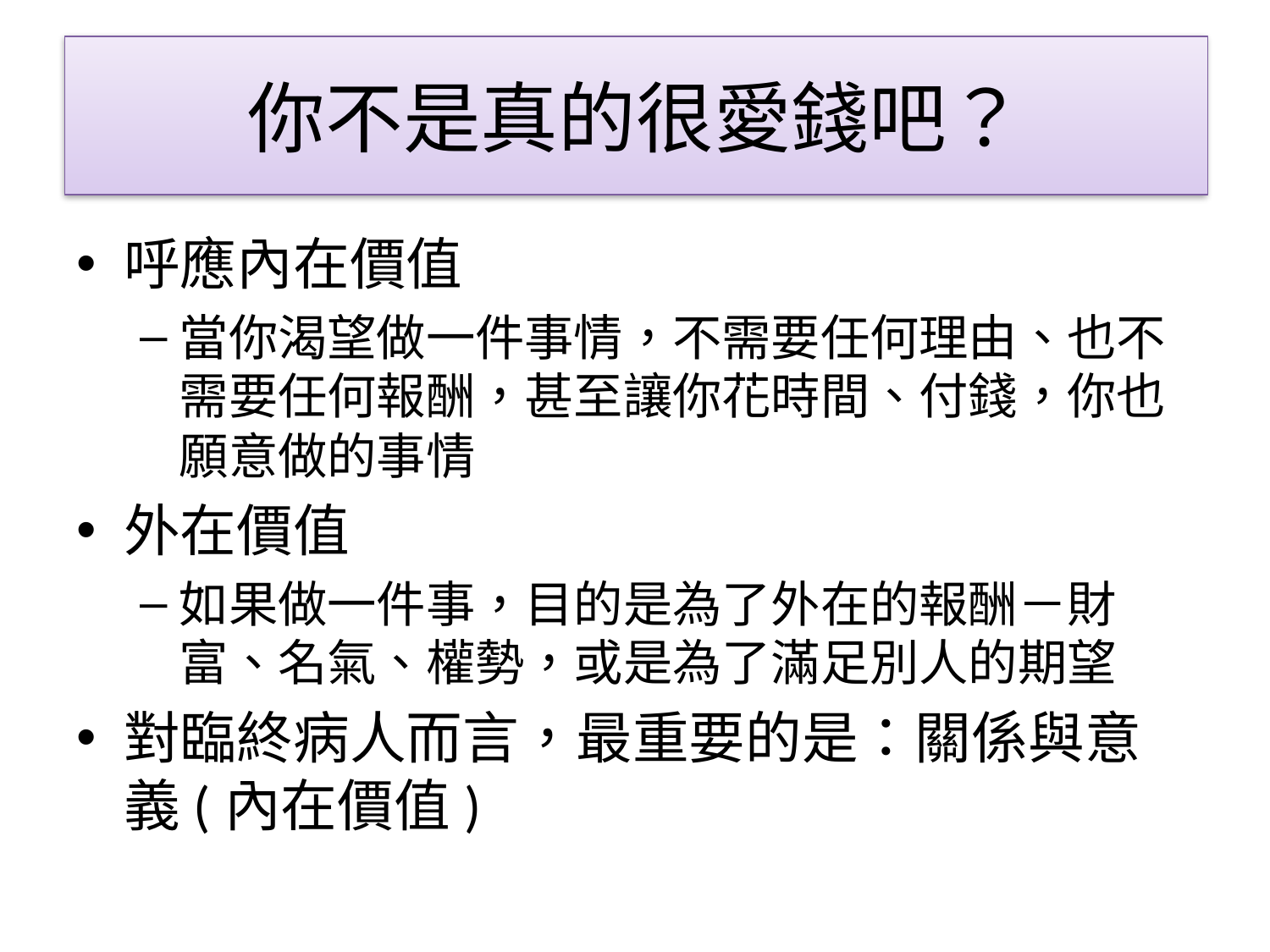

你不是真的很愛錢吧？
#
呼應內在價值
當你渴望做一件事情，不需要任何理由、也不需要任何報酬，甚至讓你花時間、付錢，你也願意做的事情
外在價值
如果做一件事，目的是為了外在的報酬－財富、名氣、權勢，或是為了滿足別人的期望
對臨終病人而言，最重要的是：關係與意義(內在價值)